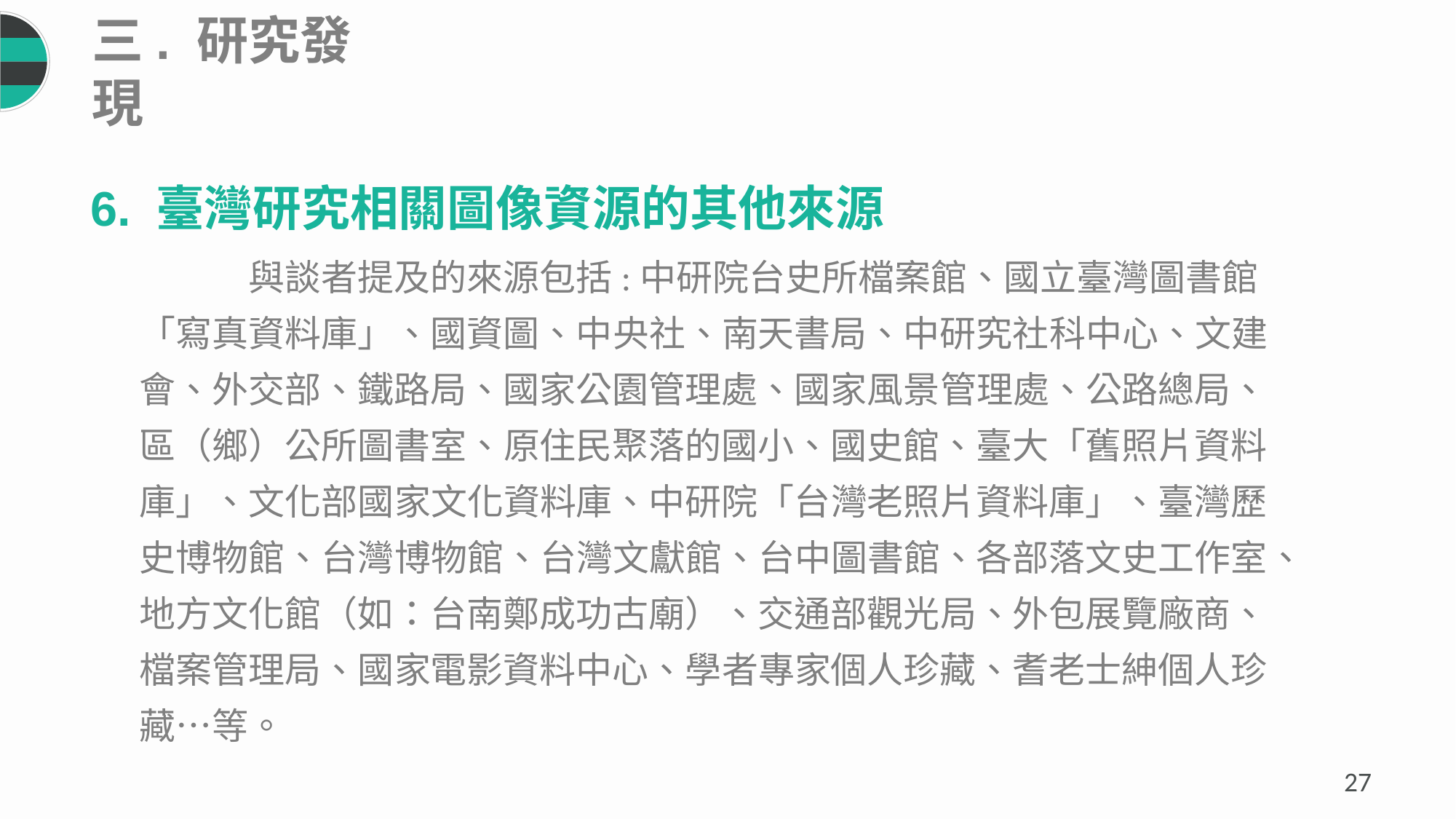

三. 研究發現
6. 臺灣研究相關圖像資源的其他來源
	與談者提及的來源包括:中研院台史所檔案館、國立臺灣圖書館「寫真資料庫」、國資圖、中央社、南天書局、中研究社科中心、文建會、外交部、鐵路局、國家公園管理處、國家風景管理處、公路總局、區（鄉）公所圖書室、原住民聚落的國小、國史館、臺大「舊照片資料庫」、文化部國家文化資料庫、中研院「台灣老照片資料庫」、臺灣歷史博物館、台灣博物館、台灣文獻館、台中圖書館、各部落文史工作室、地方文化館（如：台南鄭成功古廟）、交通部觀光局、外包展覽廠商、檔案管理局、國家電影資料中心、學者專家個人珍藏、耆老士紳個人珍藏…等。
27